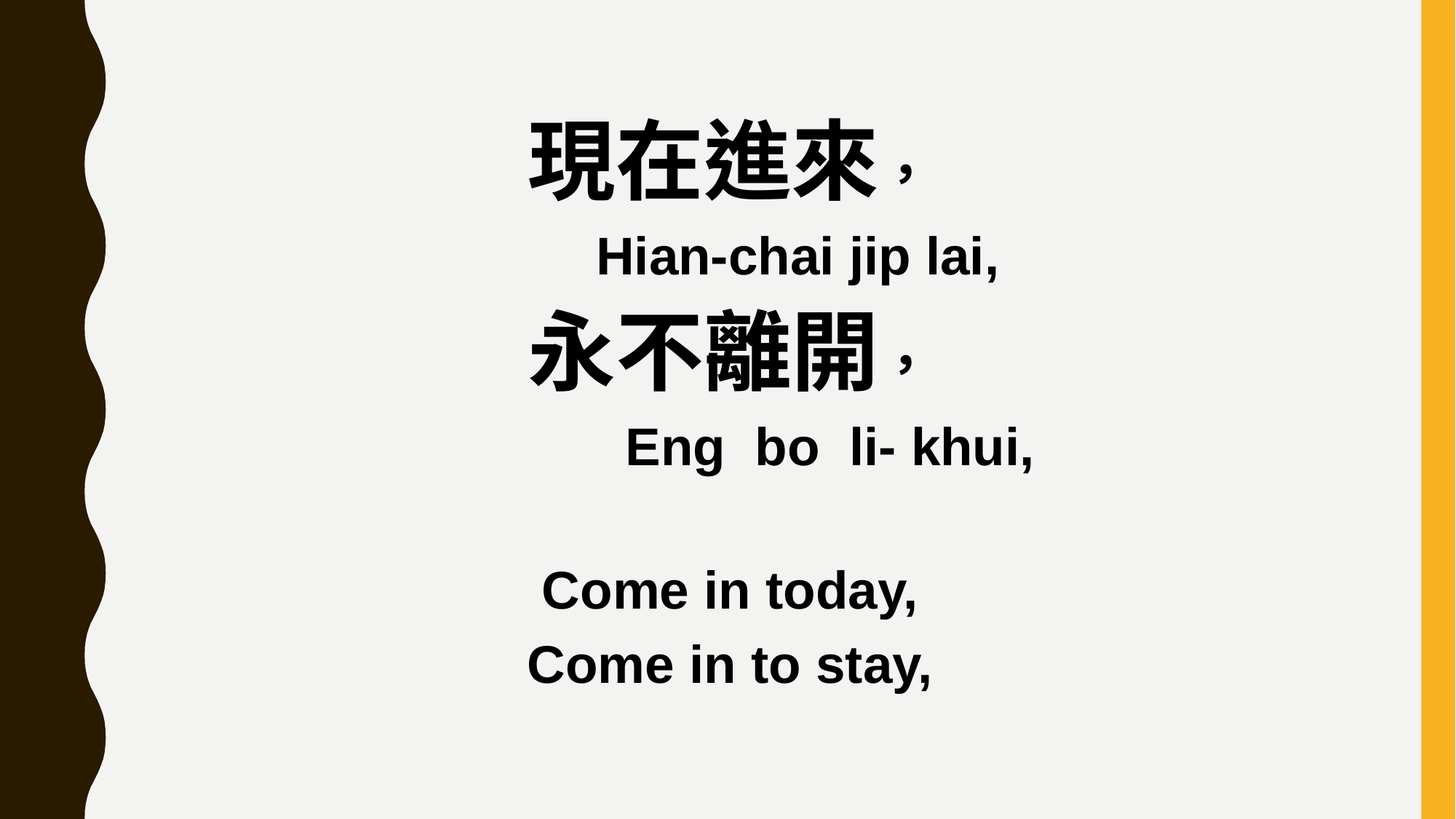

現在進來，
                           Hian-chai jip lai,
永不離開，
                             Eng  bo  li- khui,

Come in today,
Come in to stay,